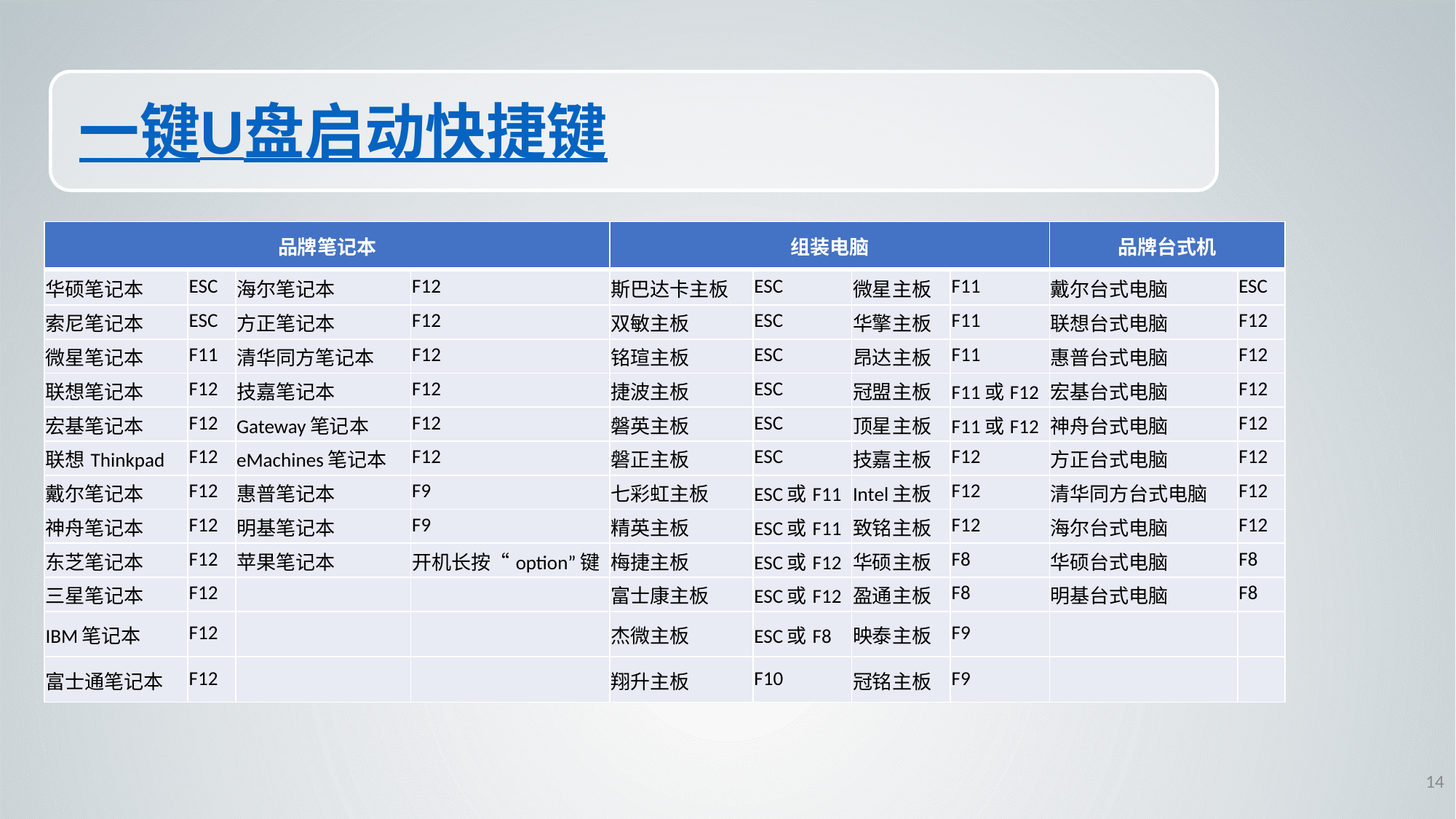

# 一键U盘启动快捷键
| 品牌笔记本 |  |  |  | 组装电脑 |  |  |  | 品牌台式机 |  |
| --- | --- | --- | --- | --- | --- | --- | --- | --- | --- |
| 华硕笔记本 | ESC | 海尔笔记本 | F12 | 斯巴达卡主板 | ESC | 微星主板 | F11 | 戴尔台式电脑 | ESC |
| 索尼笔记本 | ESC | 方正笔记本 | F12 | 双敏主板 | ESC | 华擎主板 | F11 | 联想台式电脑 | F12 |
| 微星笔记本 | F11 | 清华同方笔记本 | F12 | 铭瑄主板 | ESC | 昂达主板 | F11 | 惠普台式电脑 | F12 |
| 联想笔记本 | F12 | 技嘉笔记本 | F12 | 捷波主板 | ESC | 冠盟主板 | F11或F12 | 宏基台式电脑 | F12 |
| 宏基笔记本 | F12 | Gateway笔记本 | F12 | 磐英主板 | ESC | 顶星主板 | F11或F12 | 神舟台式电脑 | F12 |
| 联想Thinkpad | F12 | eMachines笔记本 | F12 | 磐正主板 | ESC | 技嘉主板 | F12 | 方正台式电脑 | F12 |
| 戴尔笔记本 | F12 | 惠普笔记本 | F9 | 七彩虹主板 | ESC或F11 | Intel主板 | F12 | 清华同方台式电脑 | F12 |
| 神舟笔记本 | F12 | 明基笔记本 | F9 | 精英主板 | ESC或F11 | 致铭主板 | F12 | 海尔台式电脑 | F12 |
| 东芝笔记本 | F12 | 苹果笔记本 | 开机长按“option”键 | 梅捷主板 | ESC或F12 | 华硕主板 | F8 | 华硕台式电脑 | F8 |
| 三星笔记本 | F12 |  |  | 富士康主板 | ESC或F12 | 盈通主板 | F8 | 明基台式电脑 | F8 |
| IBM笔记本 | F12 |  |  | 杰微主板 | ESC或F8 | 映泰主板 | F9 |  |  |
| 富士通笔记本 | F12 |  |  | 翔升主板 | F10 | 冠铭主板 | F9 |  |  |
14